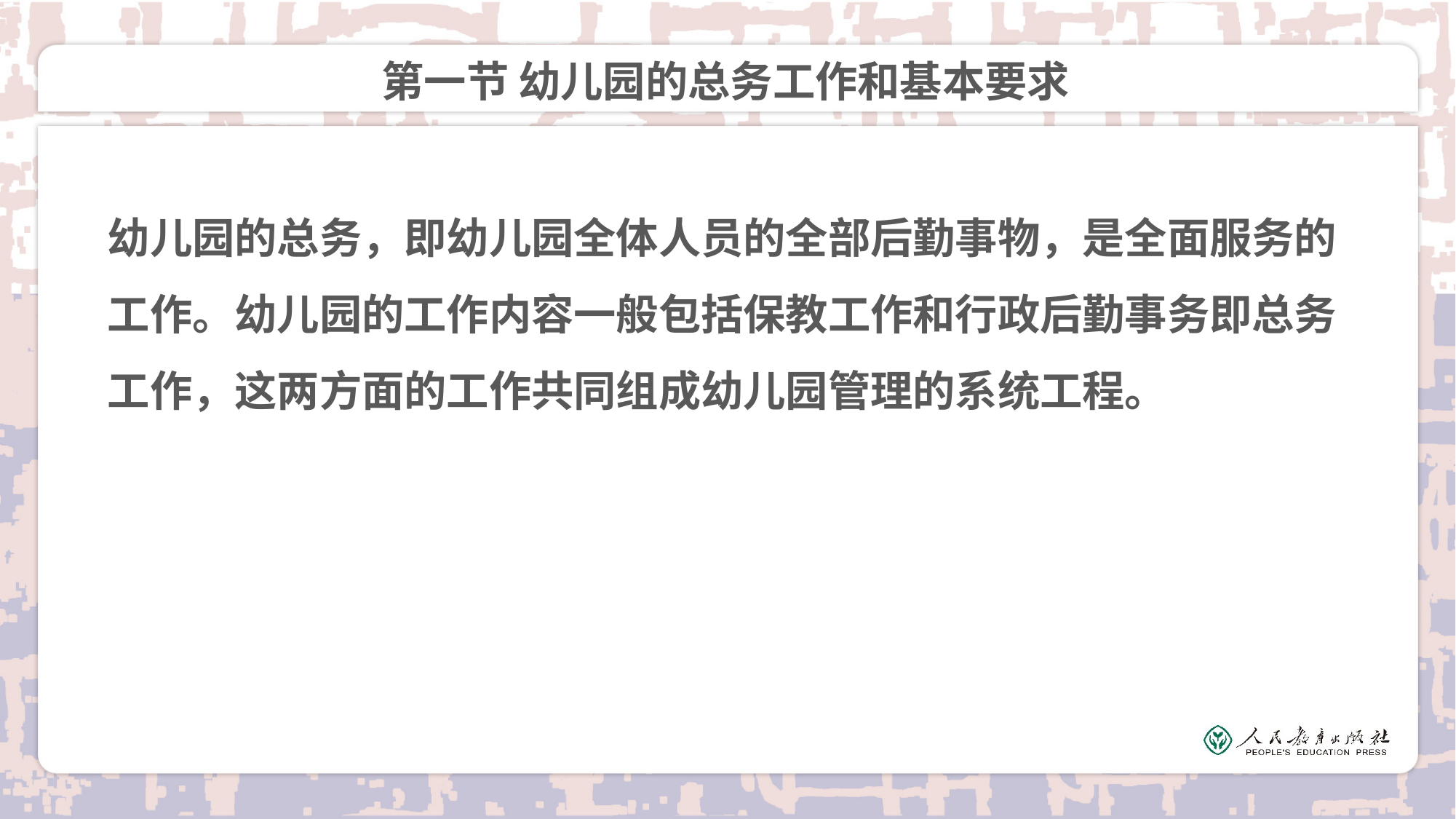

# 第一节 幼儿园的总务工作和基本要求
幼儿园的总务，即幼儿园全体人员的全部后勤事物，是全面服务的工作。幼儿园的工作内容一般包括保教工作和行政后勤事务即总务工作，这两方面的工作共同组成幼儿园管理的系统工程。